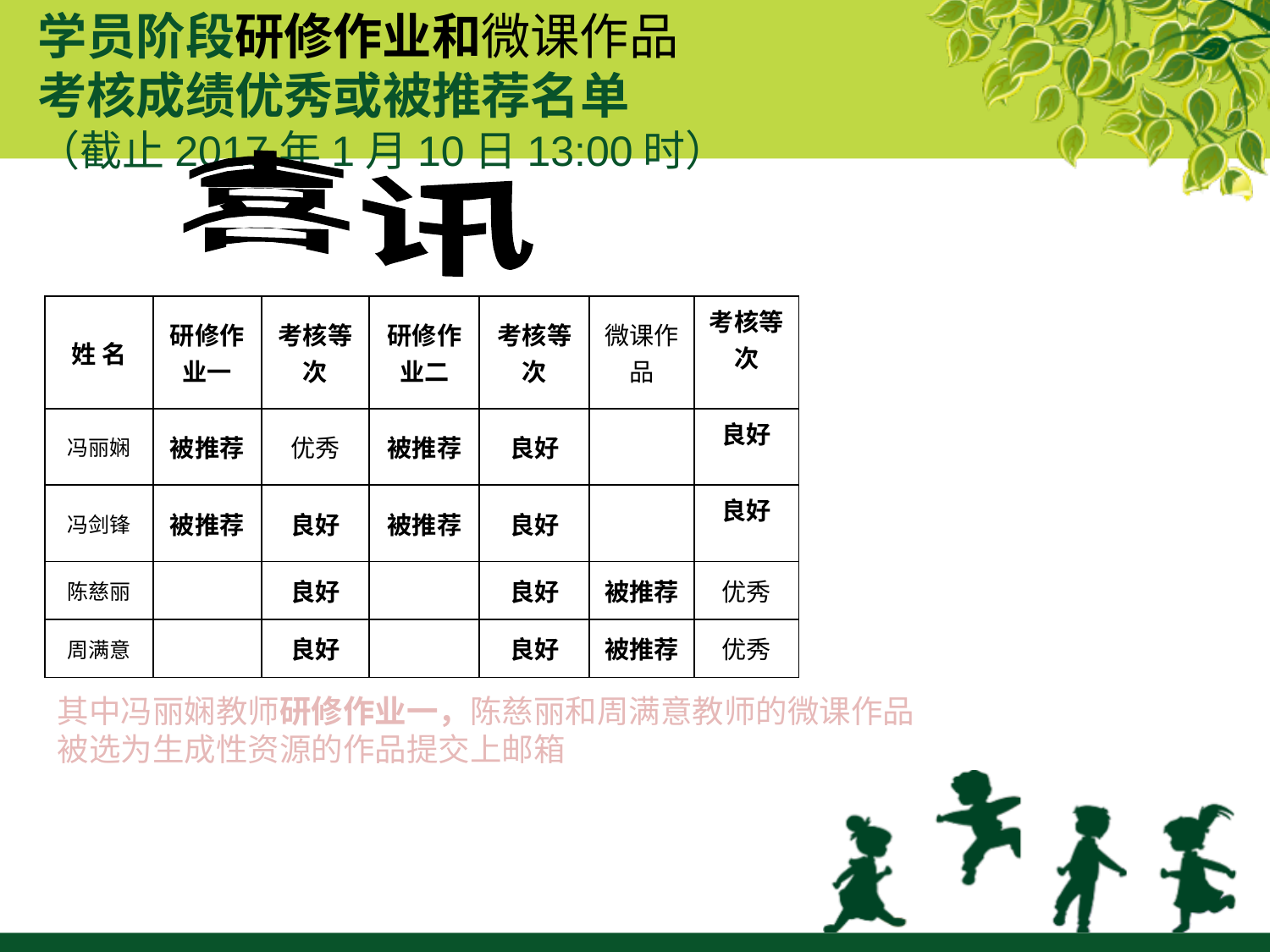

# 学员阶段研修作业和微课作品 考核成绩优秀或被推荐名单 （截止2017年1月10日13:00时）
喜讯
| 姓 名 | 研修作业一 | 考核等次 | 研修作业二 | 考核等次 | 微课作品 | 考核等次 |
| --- | --- | --- | --- | --- | --- | --- |
| 冯丽娴 | 被推荐 | 优秀 | 被推荐 | 良好 |  | 良好 |
| 冯剑锋 | 被推荐 | 良好 | 被推荐 | 良好 |  | 良好 |
| 陈慈丽 |  | 良好 |  | 良好 | 被推荐 | 优秀 |
| 周满意 |  | 良好 |  | 良好 | 被推荐 | 优秀 |
其中冯丽娴教师研修作业一，陈慈丽和周满意教师的微课作品
被选为生成性资源的作品提交上邮箱